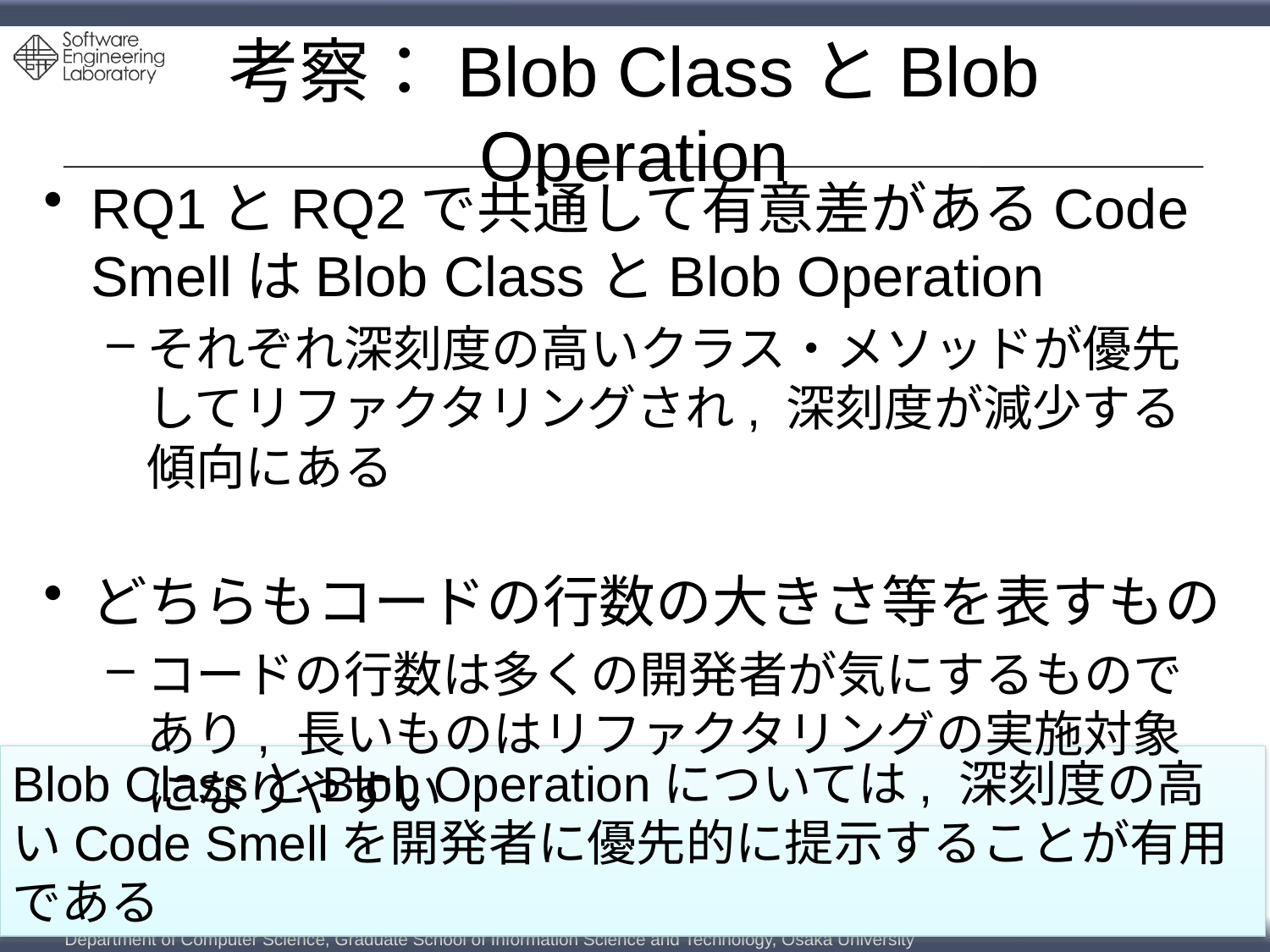

# 考察：Blob ClassとBlob Operation
RQ1とRQ2で共通して有意差があるCode SmellはBlob ClassとBlob Operation
それぞれ深刻度の高いクラス・メソッドが優先してリファクタリングされ, 深刻度が減少する傾向にある

どちらもコードの行数の大きさ等を表すもの
コードの行数は多くの開発者が気にするものであり, 長いものはリファクタリングの実施対象になりやすい
Blob ClassとBlob Operationについては, 深刻度の高いCode Smellを開発者に優先的に提示することが有用である
24